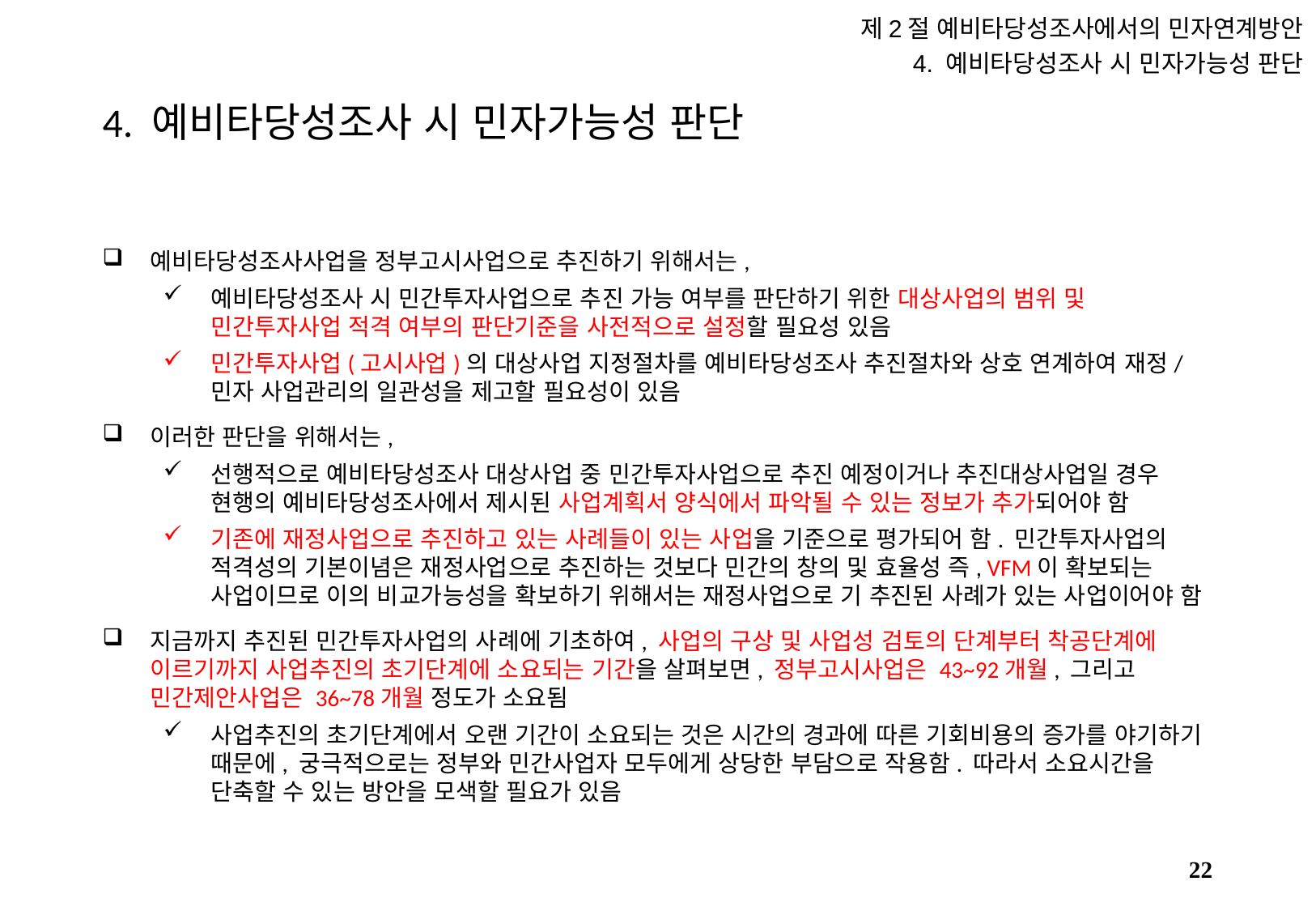

제2절 예비타당성조사에서의 민자연계방안
4. 예비타당성조사 시 민자가능성 판단
# 4. 예비타당성조사 시 민자가능성 판단
예비타당성조사사업을 정부고시사업으로 추진하기 위해서는,
예비타당성조사 시 민간투자사업으로 추진 가능 여부를 판단하기 위한 대상사업의 범위 및 민간투자사업 적격 여부의 판단기준을 사전적으로 설정할 필요성 있음
민간투자사업(고시사업)의 대상사업 지정절차를 예비타당성조사 추진절차와 상호 연계하여 재정/민자 사업관리의 일관성을 제고할 필요성이 있음
이러한 판단을 위해서는,
선행적으로 예비타당성조사 대상사업 중 민간투자사업으로 추진 예정이거나 추진대상사업일 경우 현행의 예비타당성조사에서 제시된 사업계획서 양식에서 파악될 수 있는 정보가 추가되어야 함
기존에 재정사업으로 추진하고 있는 사례들이 있는 사업을 기준으로 평가되어 함. 민간투자사업의 적격성의 기본이념은 재정사업으로 추진하는 것보다 민간의 창의 및 효율성 즉, VFM이 확보되는 사업이므로 이의 비교가능성을 확보하기 위해서는 재정사업으로 기 추진된 사례가 있는 사업이어야 함
지금까지 추진된 민간투자사업의 사례에 기초하여, 사업의 구상 및 사업성 검토의 단계부터 착공단계에 이르기까지 사업추진의 초기단계에 소요되는 기간을 살펴보면, 정부고시사업은 43~92개월, 그리고 민간제안사업은 36~78개월 정도가 소요됨
사업추진의 초기단계에서 오랜 기간이 소요되는 것은 시간의 경과에 따른 기회비용의 증가를 야기하기 때문에, 궁극적으로는 정부와 민간사업자 모두에게 상당한 부담으로 작용함. 따라서 소요시간을 단축할 수 있는 방안을 모색할 필요가 있음
22